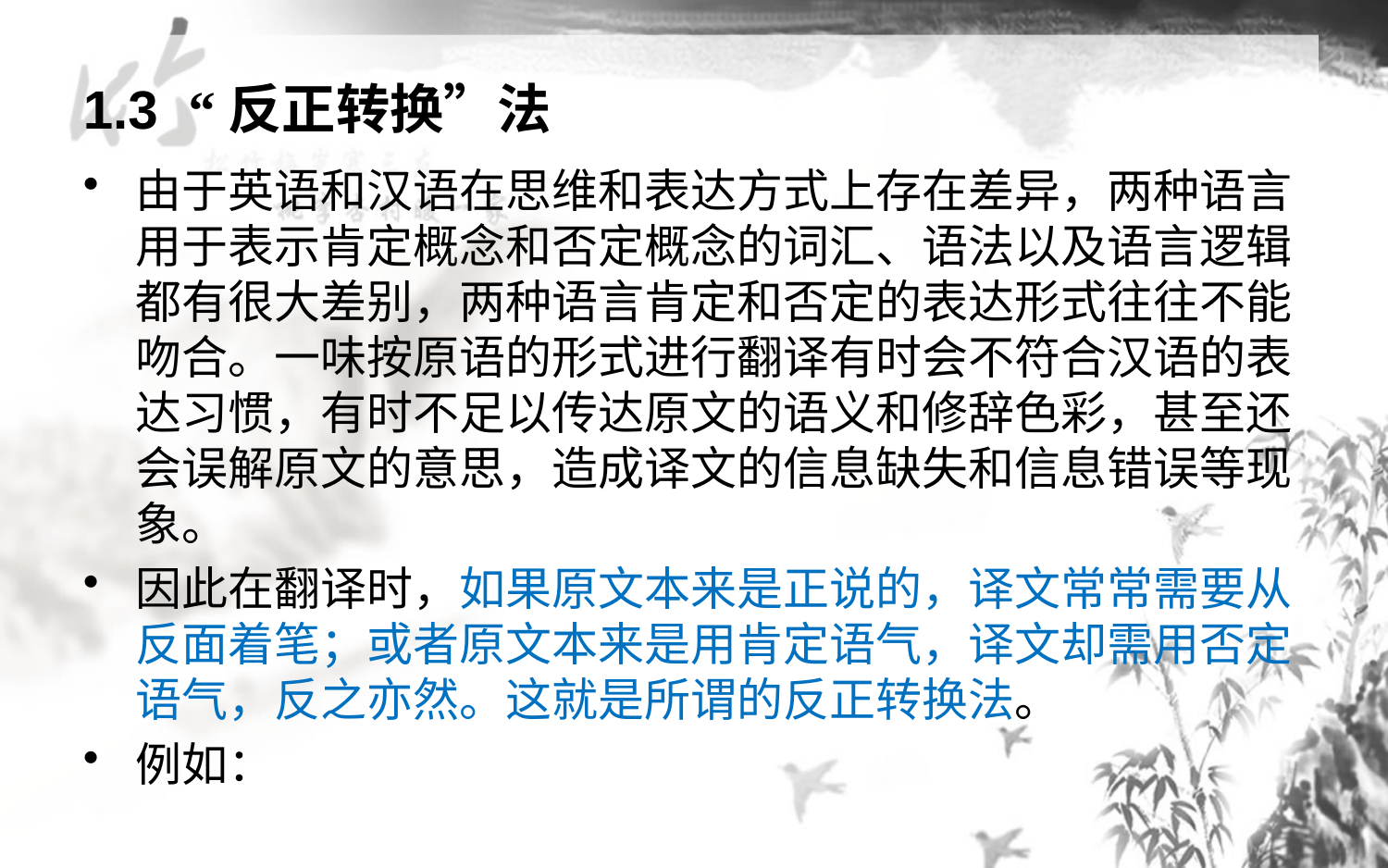

# 1.3  “反正转换”法
由于英语和汉语在思维和表达方式上存在差异，两种语言用于表示肯定概念和否定概念的词汇、语法以及语言逻辑都有很大差别，两种语言肯定和否定的表达形式往往不能吻合。一味按原语的形式进行翻译有时会不符合汉语的表达习惯，有时不足以传达原文的语义和修辞色彩，甚至还会误解原文的意思，造成译文的信息缺失和信息错误等现象。
因此在翻译时，如果原文本来是正说的，译文常常需要从反面着笔；或者原文本来是用肯定语气，译文却需用否定语气，反之亦然。这就是所谓的反正转换法。
例如：